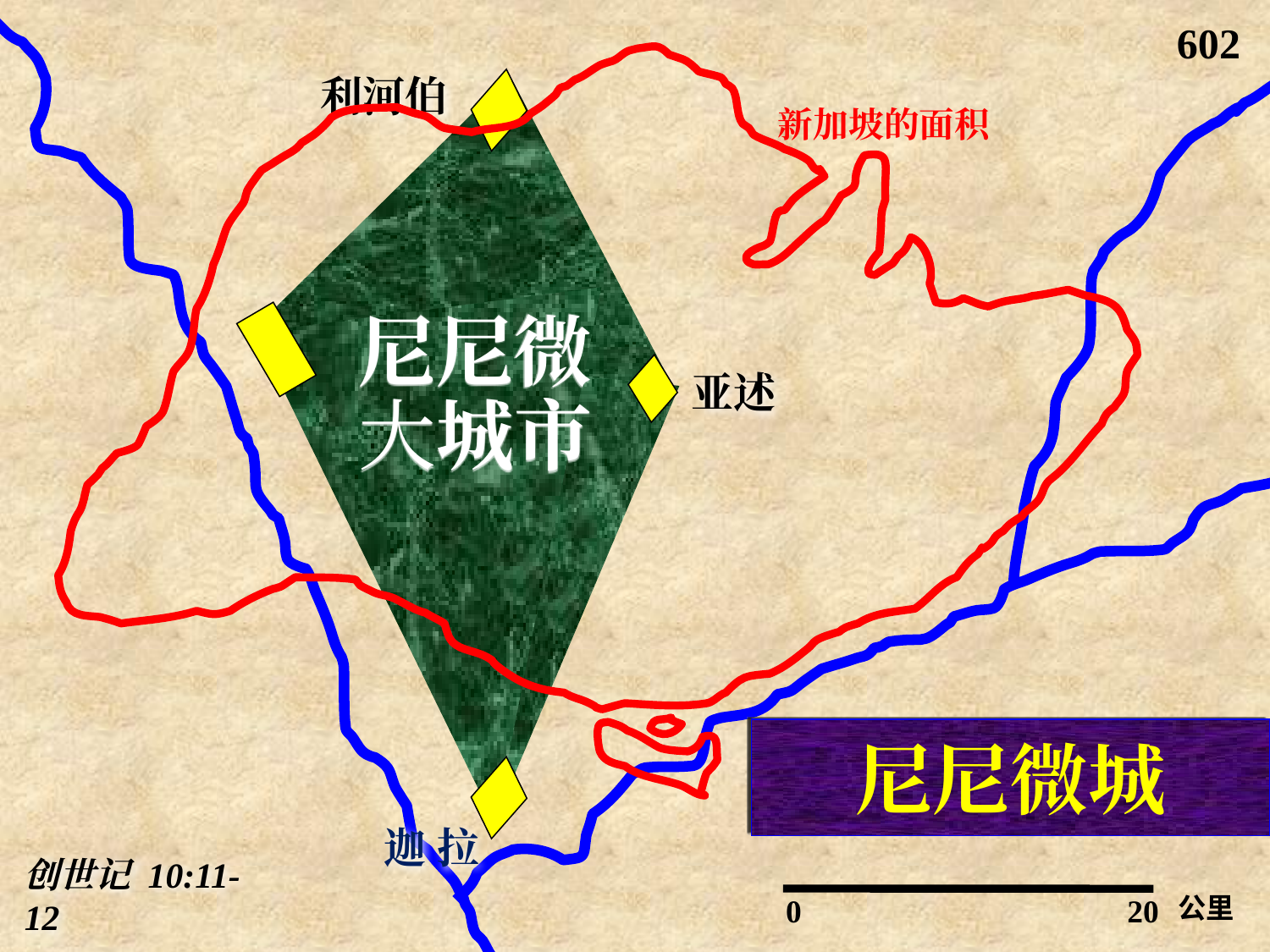

602

利河伯

新加坡的面积

尼尼微大城市

亚述

# 尼尼微城

迦 拉
创世记 10:11-12

0
20
公里